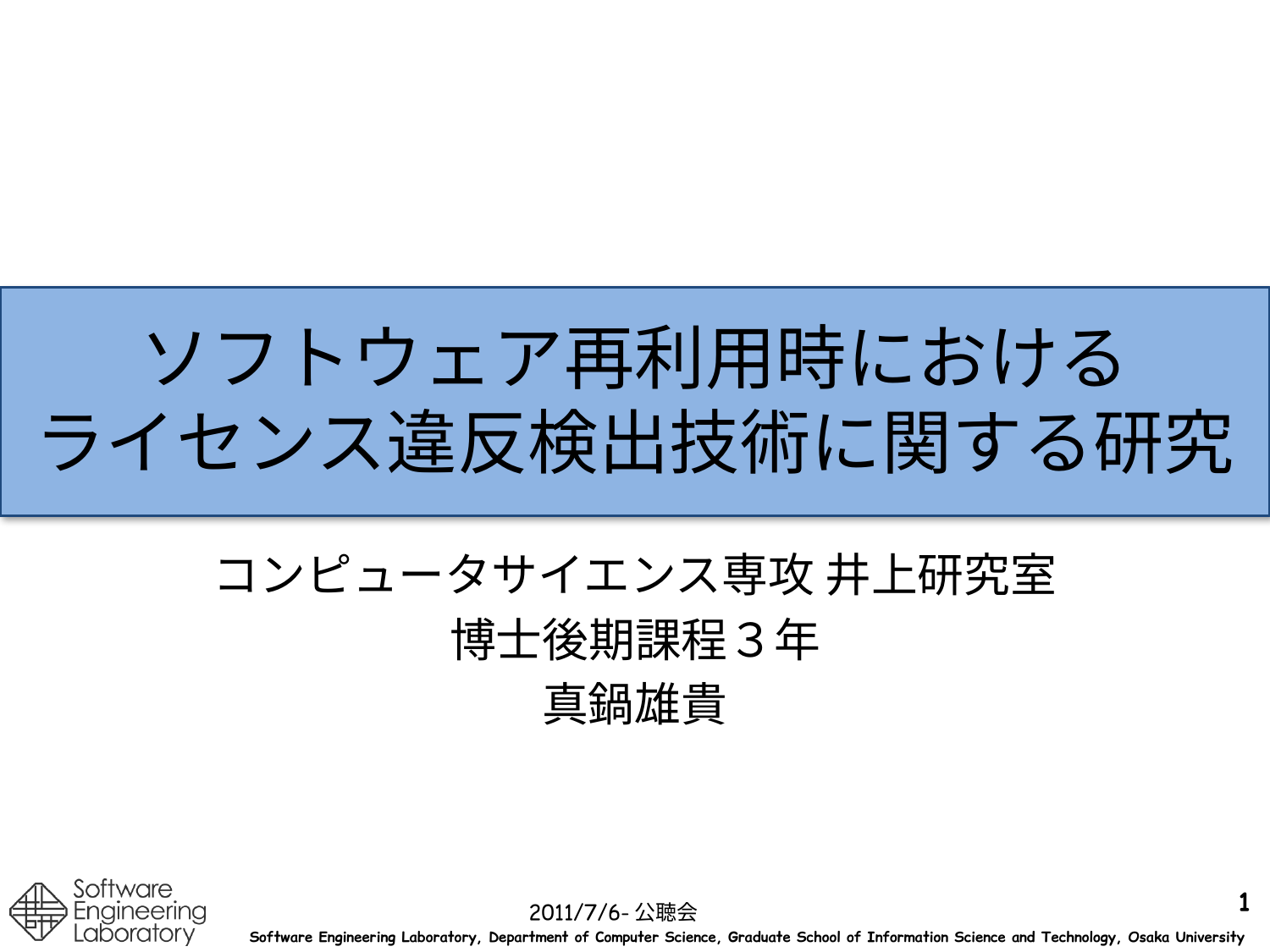

# ソフトウェア再利用時における ライセンス違反検出技術に関する研究
コンピュータサイエンス専攻 井上研究室
博士後期課程３年
真鍋雄貴
1
2011/7/6-公聴会